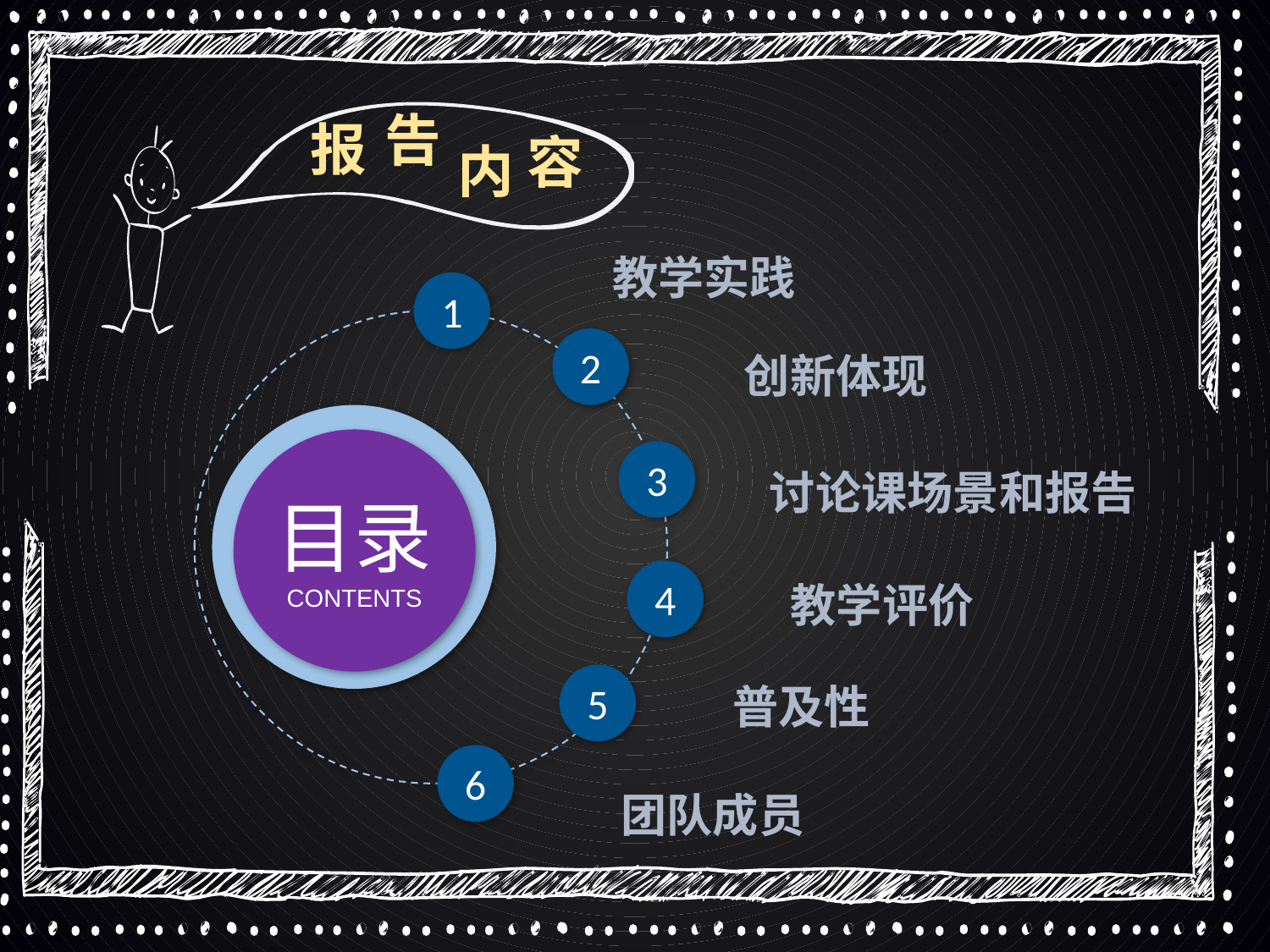

告
报
容
内
教学实践
1

2

目录
CONTENTS
3
4
5
6
创新体现
讨论课场景和报告
教学评价
普及性
团队成员